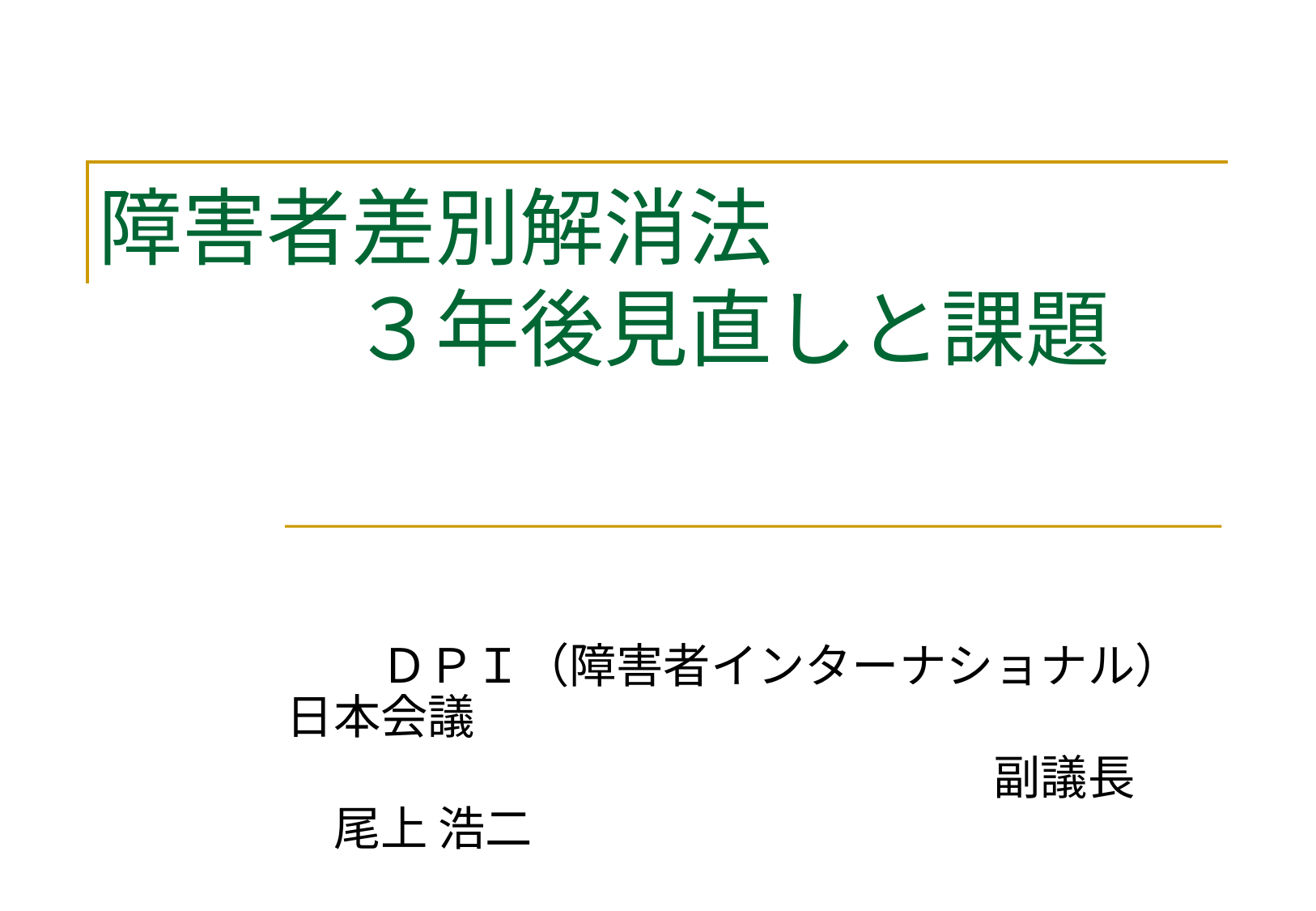

# 障害者差別解消法 　　　３年後見直しと課題

　　ＤＰＩ（障害者インターナショナル）日本会議
　　　　　　　　　　　　　　　副議長　　尾上 浩二